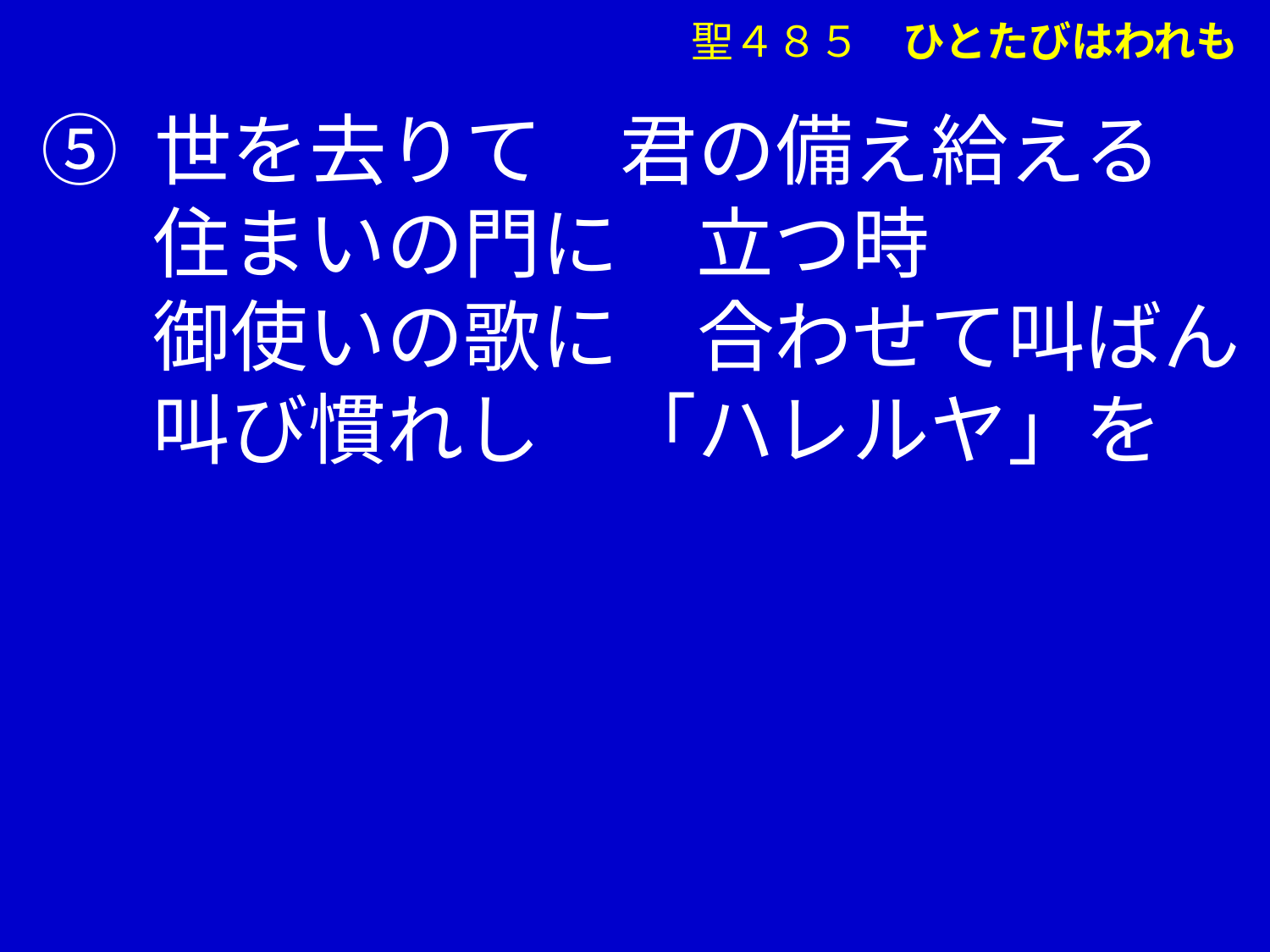

⑤ 世を去りて　君の備え給える
　  住まいの門に　立つ時
　  御使いの歌に　合わせて叫ばん
　  叫び慣れし　「ハレルヤ」を
聖４８５　ひとたびはわれも